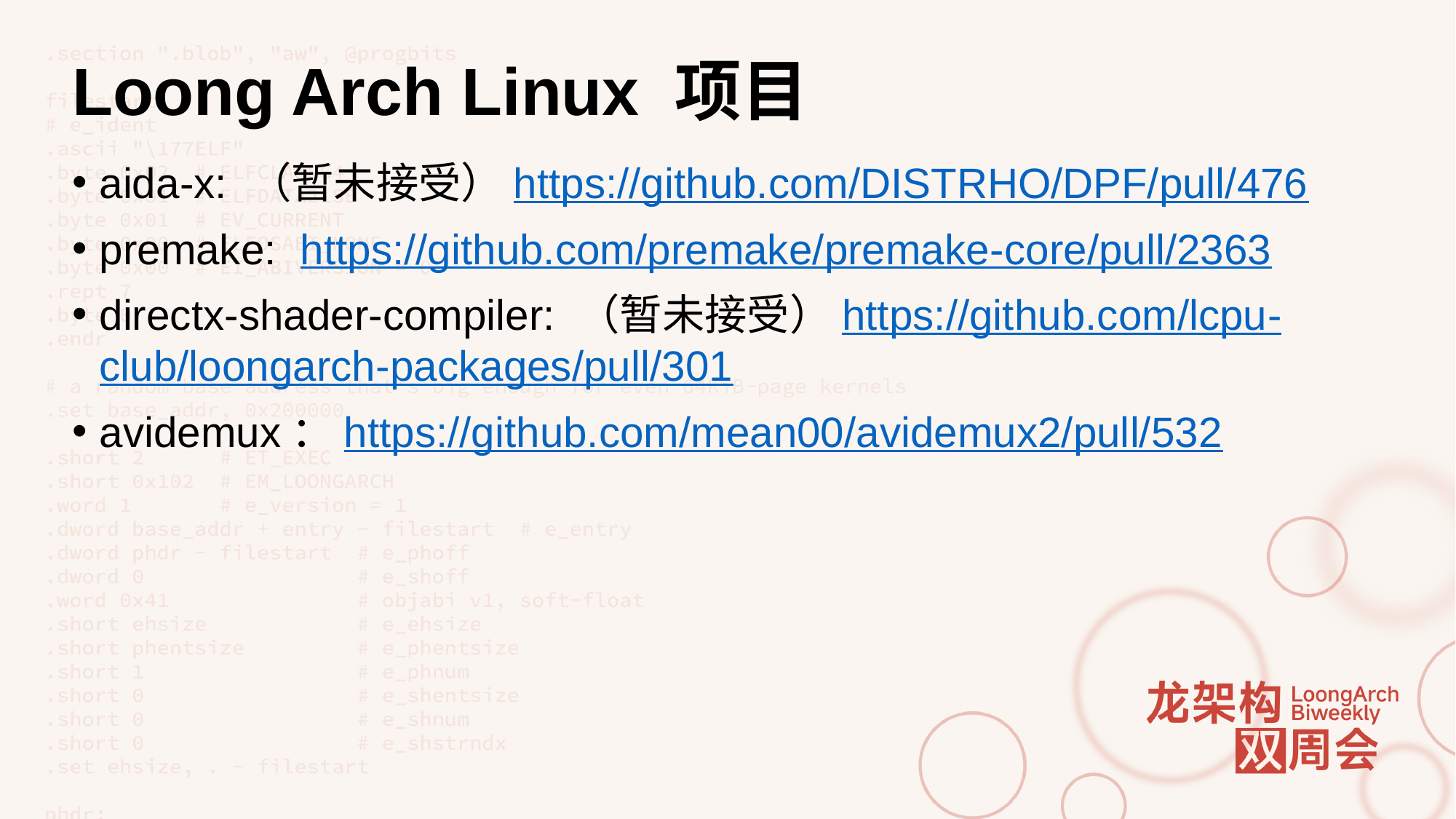

# Loong Arch Linux 项目
aida-x: （暂未接受）https://github.com/DISTRHO/DPF/pull/476
premake:  https://github.com/premake/premake-core/pull/2363
directx-shader-compiler: （暂未接受）https://github.com/lcpu-club/loongarch-packages/pull/301
avidemux：https://github.com/mean00/avidemux2/pull/532